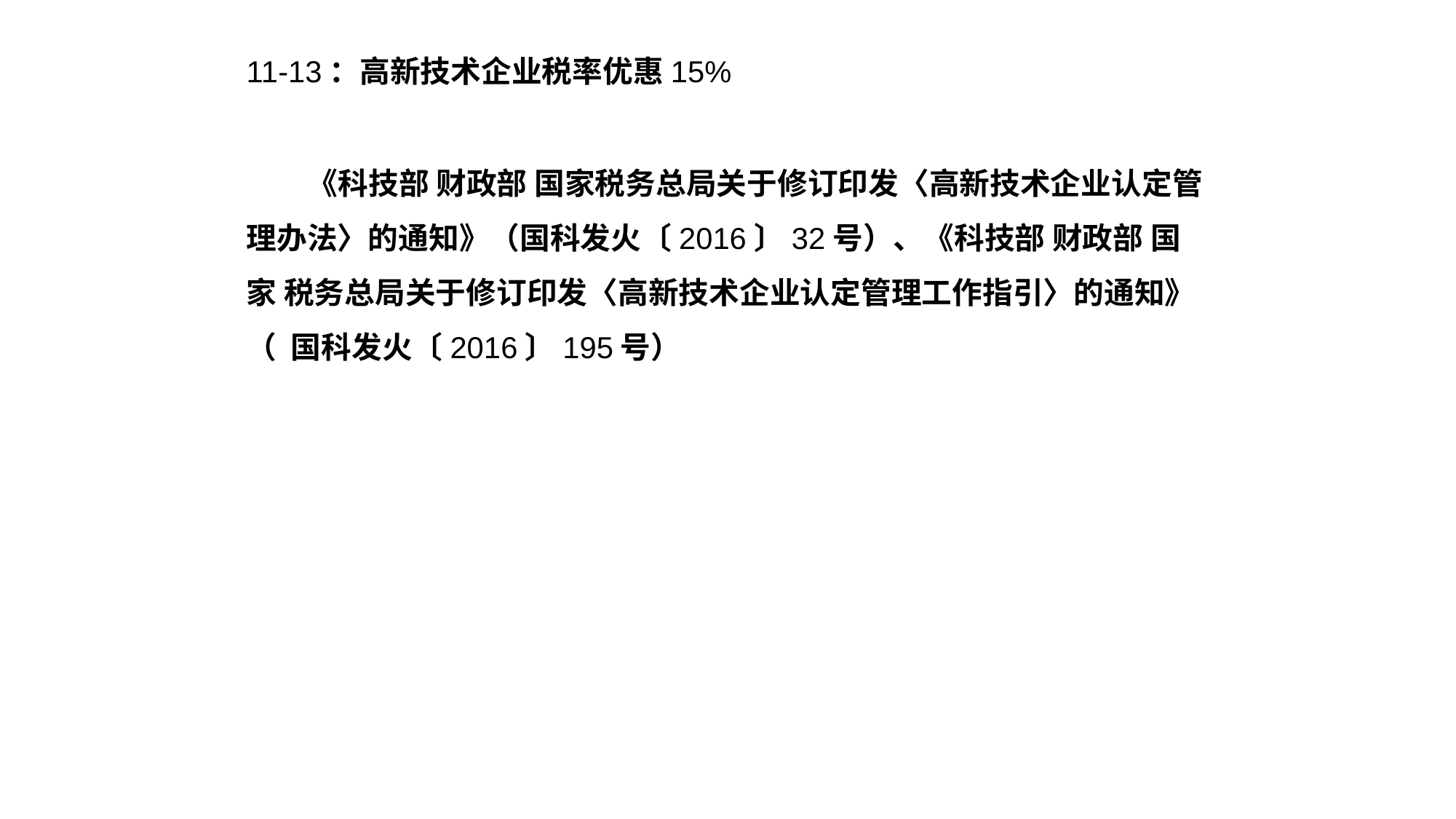

11-13：高新技术企业税率优惠15%

《科技部 财政部 国家税务总局关于修订印发〈高新技术企业认定管 理办法〉的通知》（国科发火〔2016〕32号）、《科技部 财政部 国家 税务总局关于修订印发〈高新技术企业认定管理工作指引〉的通知》（  国科发火〔2016〕195号）